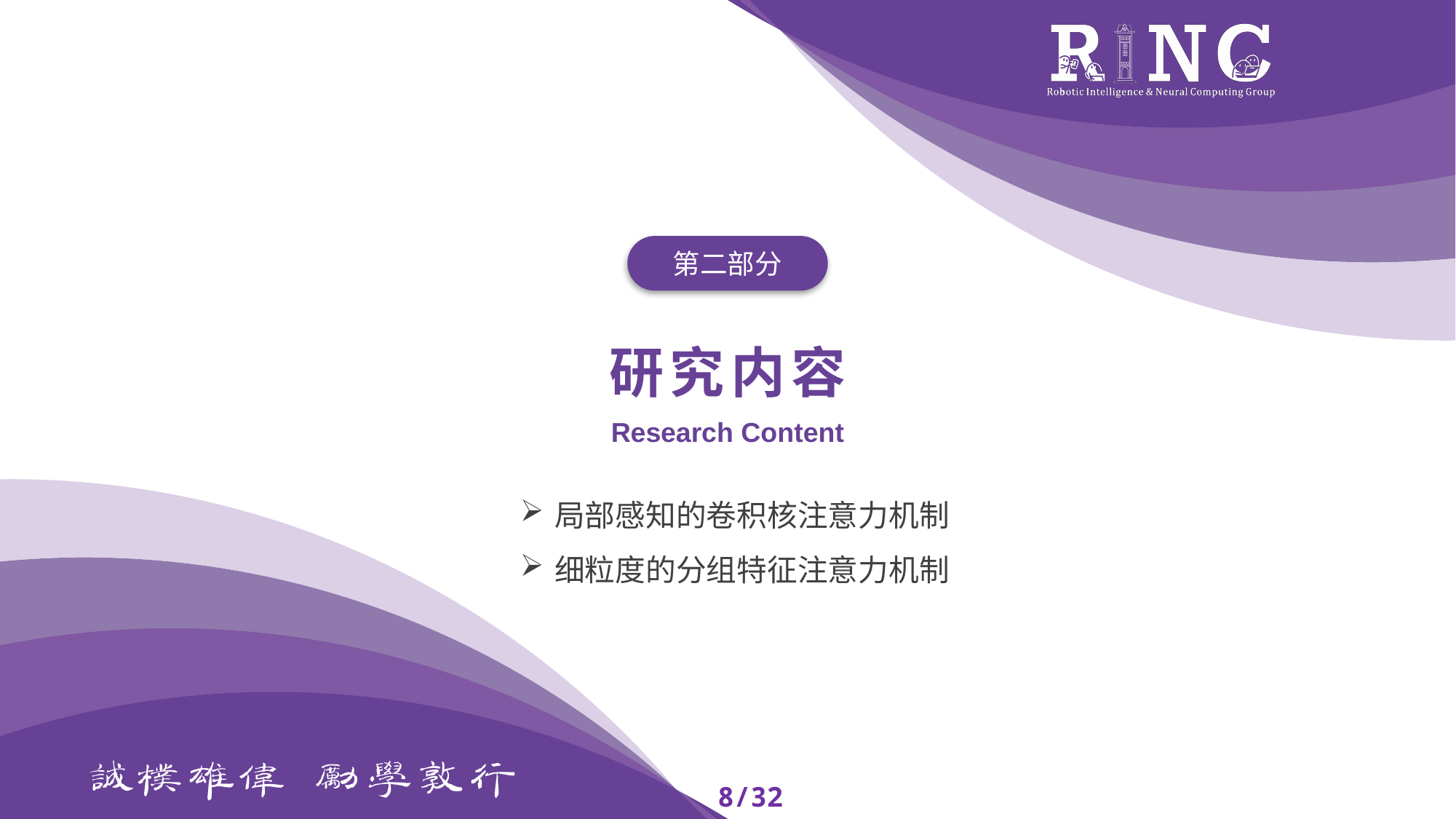

第二部分
研究内容
Research Content
局部感知的卷积核注意力机制
细粒度的分组特征注意力机制
8/32